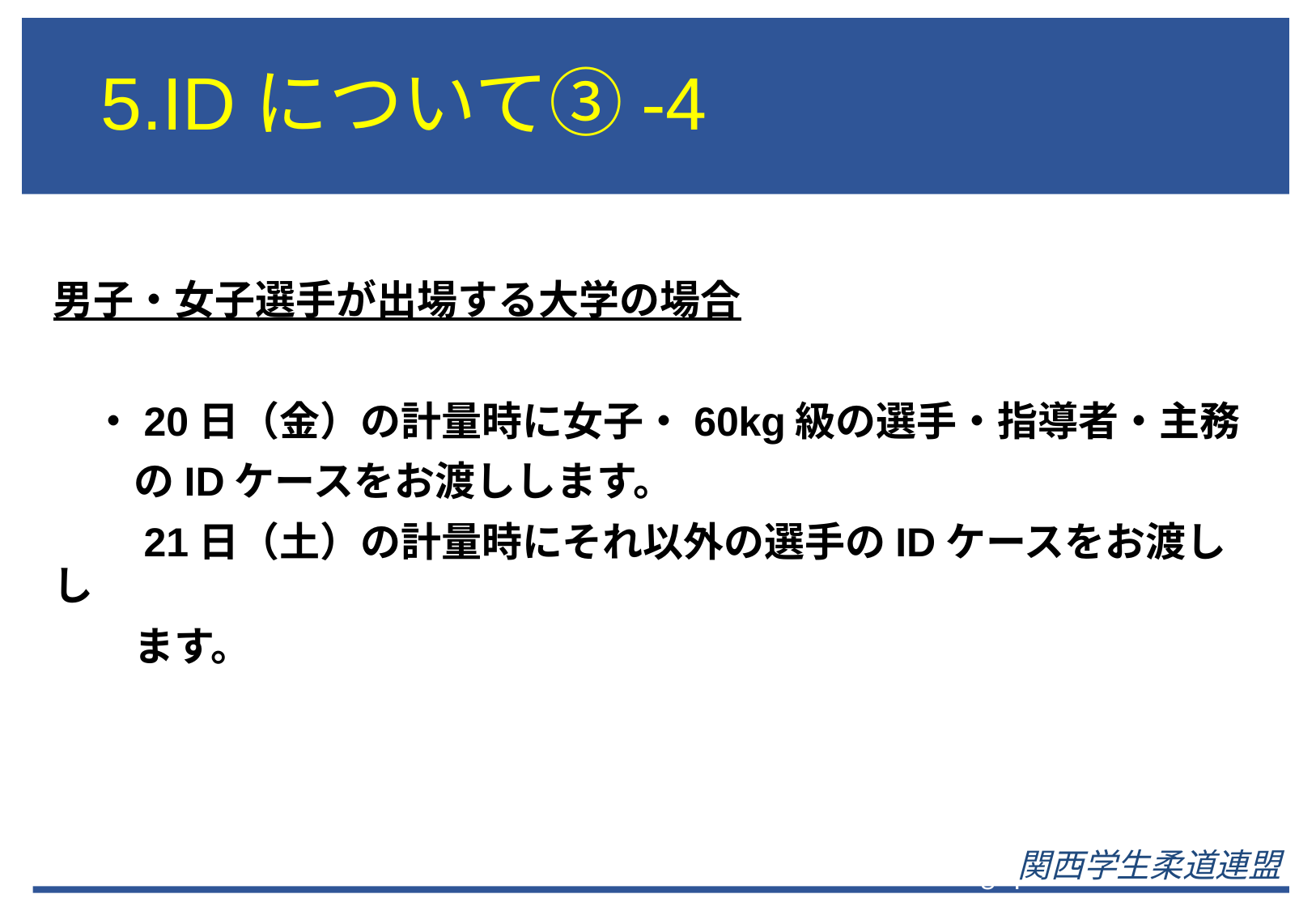

# 5.IDについて③-4

男子・女子選手が出場する大学の場合

　・20日（金）の計量時に女子・60kg級の選手・指導者・主務
　　のIDケースをお渡しします。
　　21日（土）の計量時にそれ以外の選手のIDケースをお渡しし
　　ます。

関西学生柔道連盟